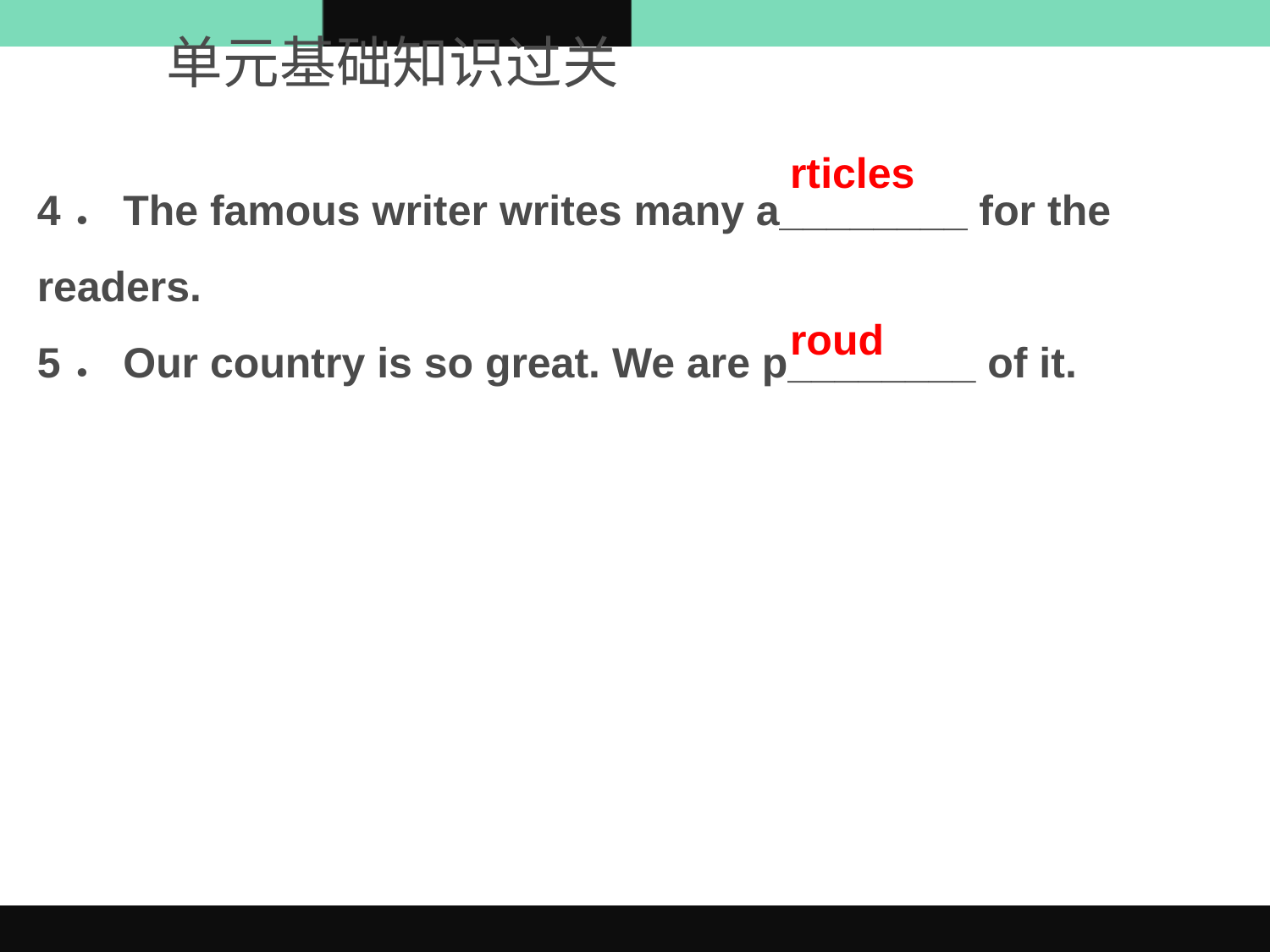

单元基础知识过关
4．The famous writer writes many a________ for the readers.
5．Our country is so great. We are p________ of it.
rticles
roud